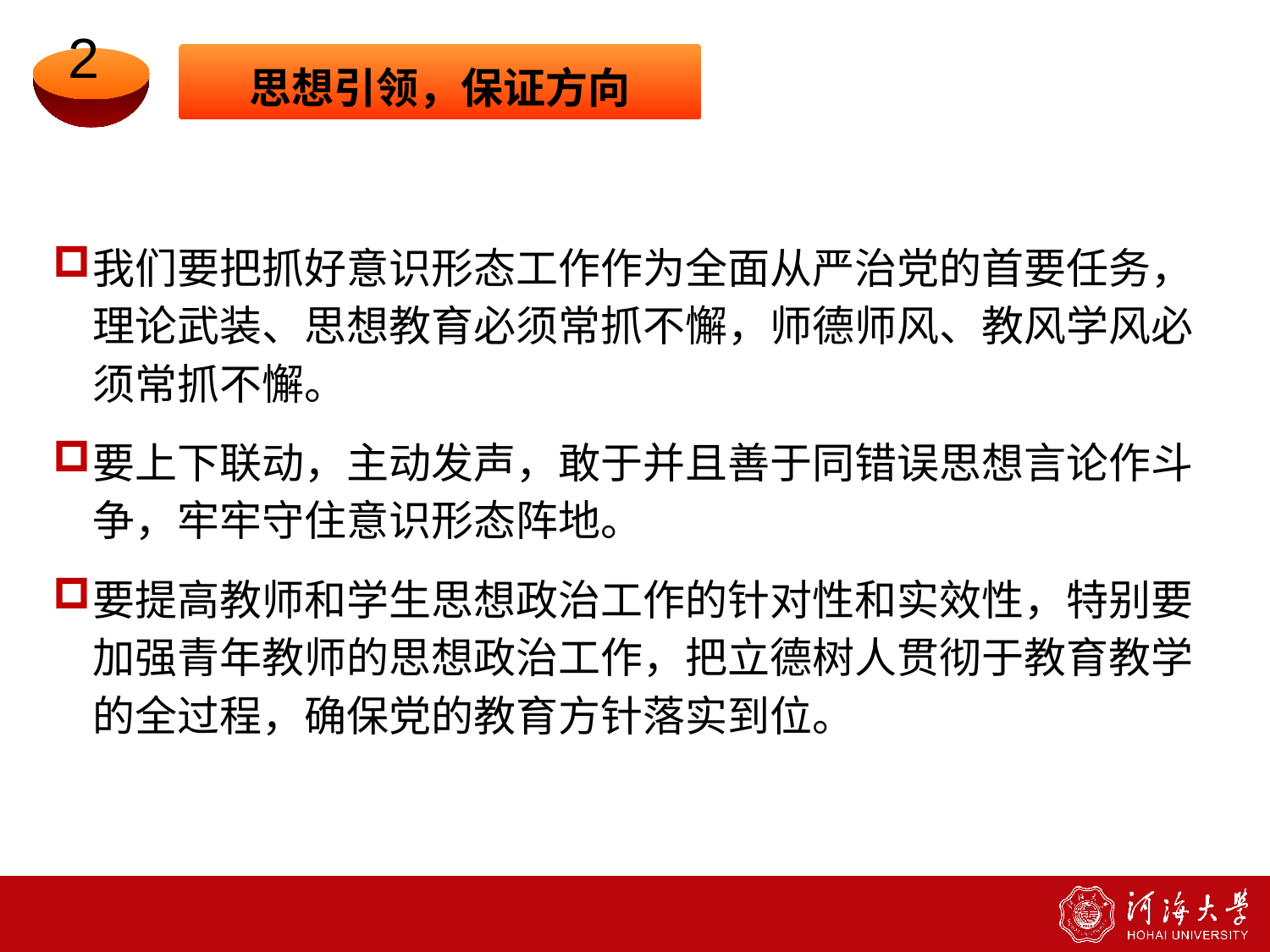

2
思想引领，保证方向

我们要把抓好意识形态工作作为全面从严治党的首要任务，理论武装、思想教育必须常抓不懈，师德师风、教风学风必须常抓不懈。
要上下联动，主动发声，敢于并且善于同错误思想言论作斗争，牢牢守住意识形态阵地。
要提高教师和学生思想政治工作的针对性和实效性，特别要加强青年教师的思想政治工作，把立德树人贯彻于教育教学的全过程，确保党的教育方针落实到位。